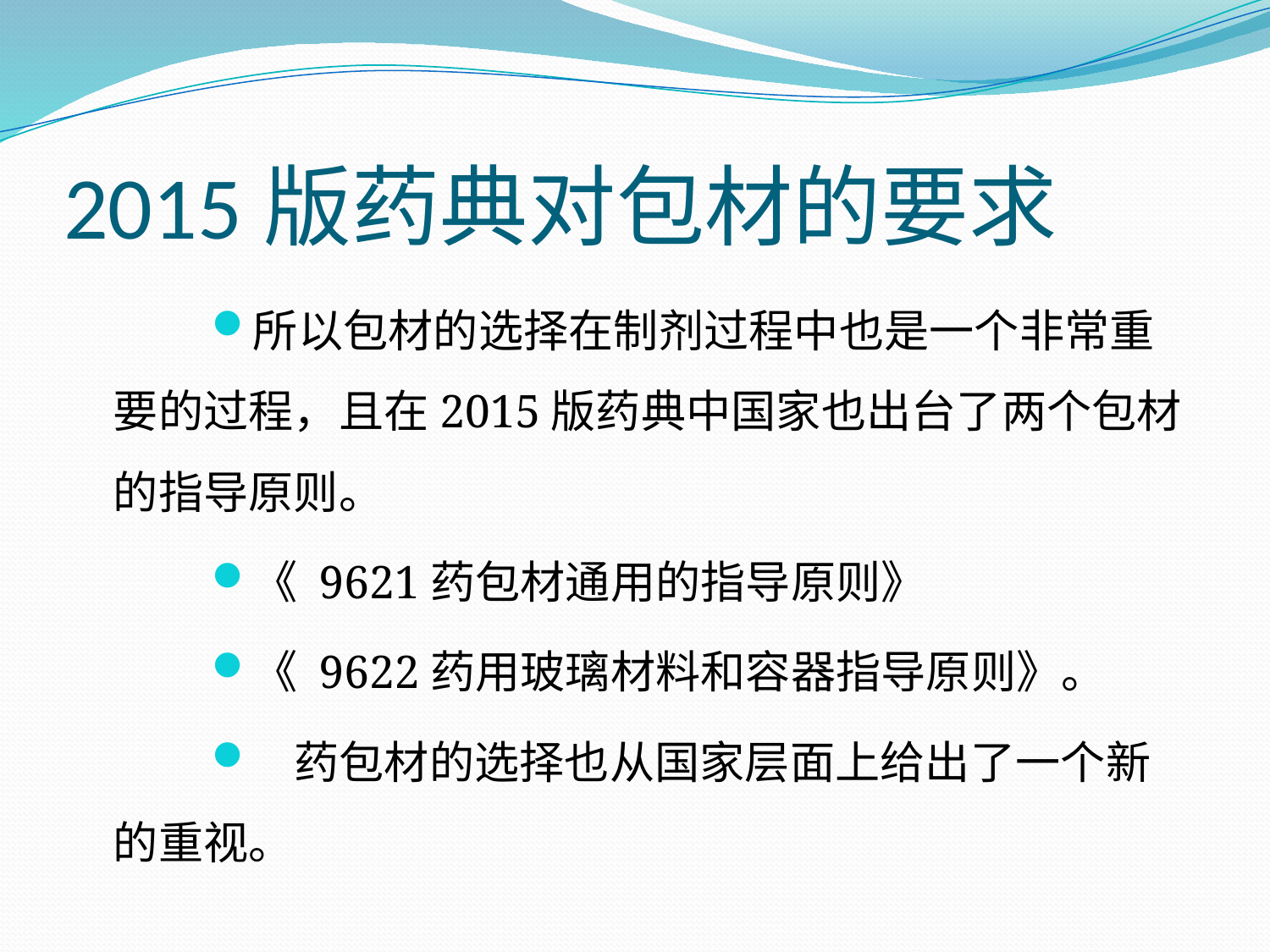

# 2015版药典对包材的要求
所以包材的选择在制剂过程中也是一个非常重要的过程，且在2015版药典中国家也出台了两个包材的指导原则。
《 9621药包材通用的指导原则》
《 9622药用玻璃材料和容器指导原则》。
   药包材的选择也从国家层面上给出了一个新的重视。